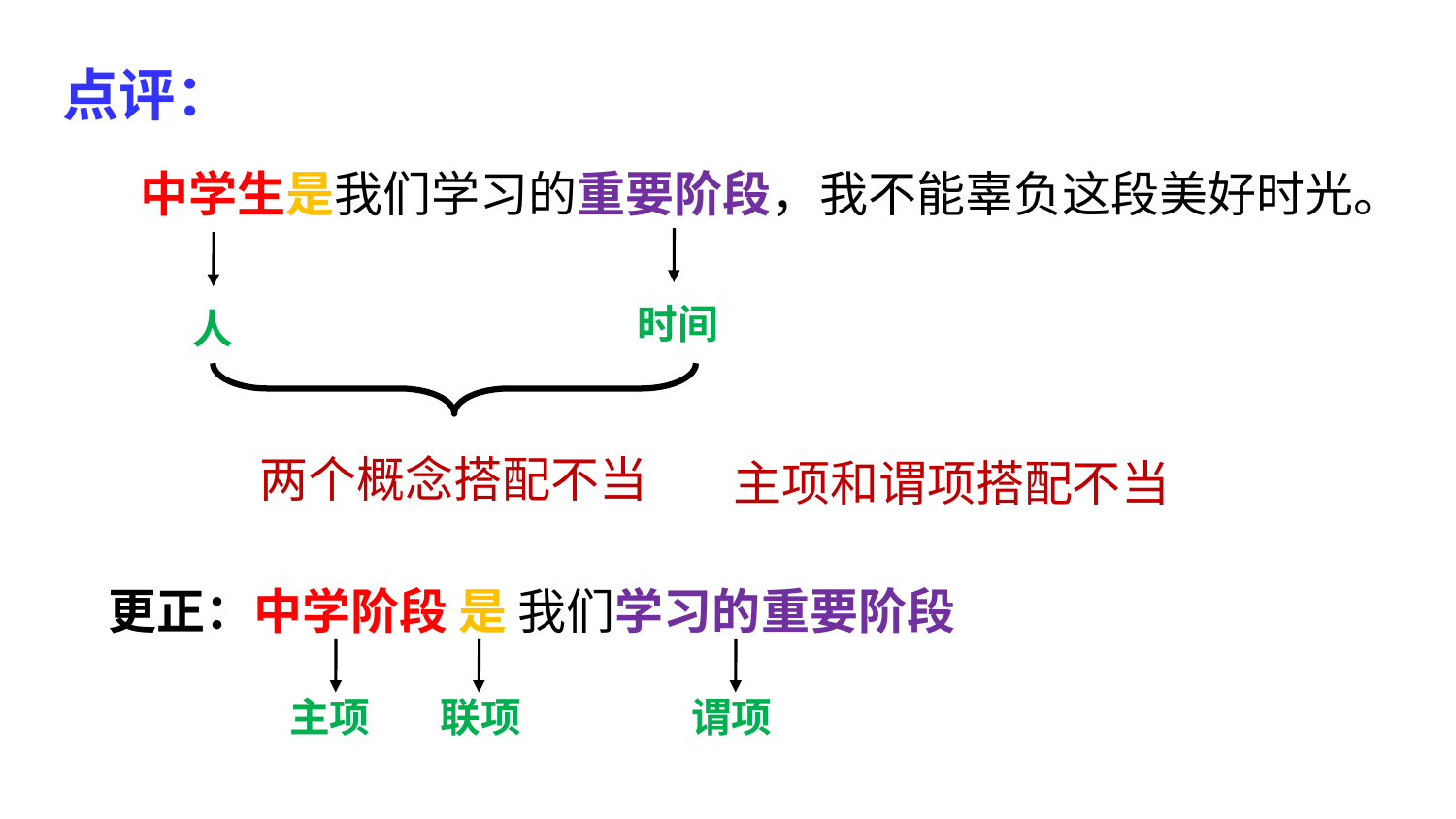

点评：

中学生是我们学习的重要阶段，我不能辜负这段美好时光。
时间
人
两个概念搭配不当
主项和谓项搭配不当
更正：中学阶段 是 我们学习的重要阶段
主项
联项
谓项